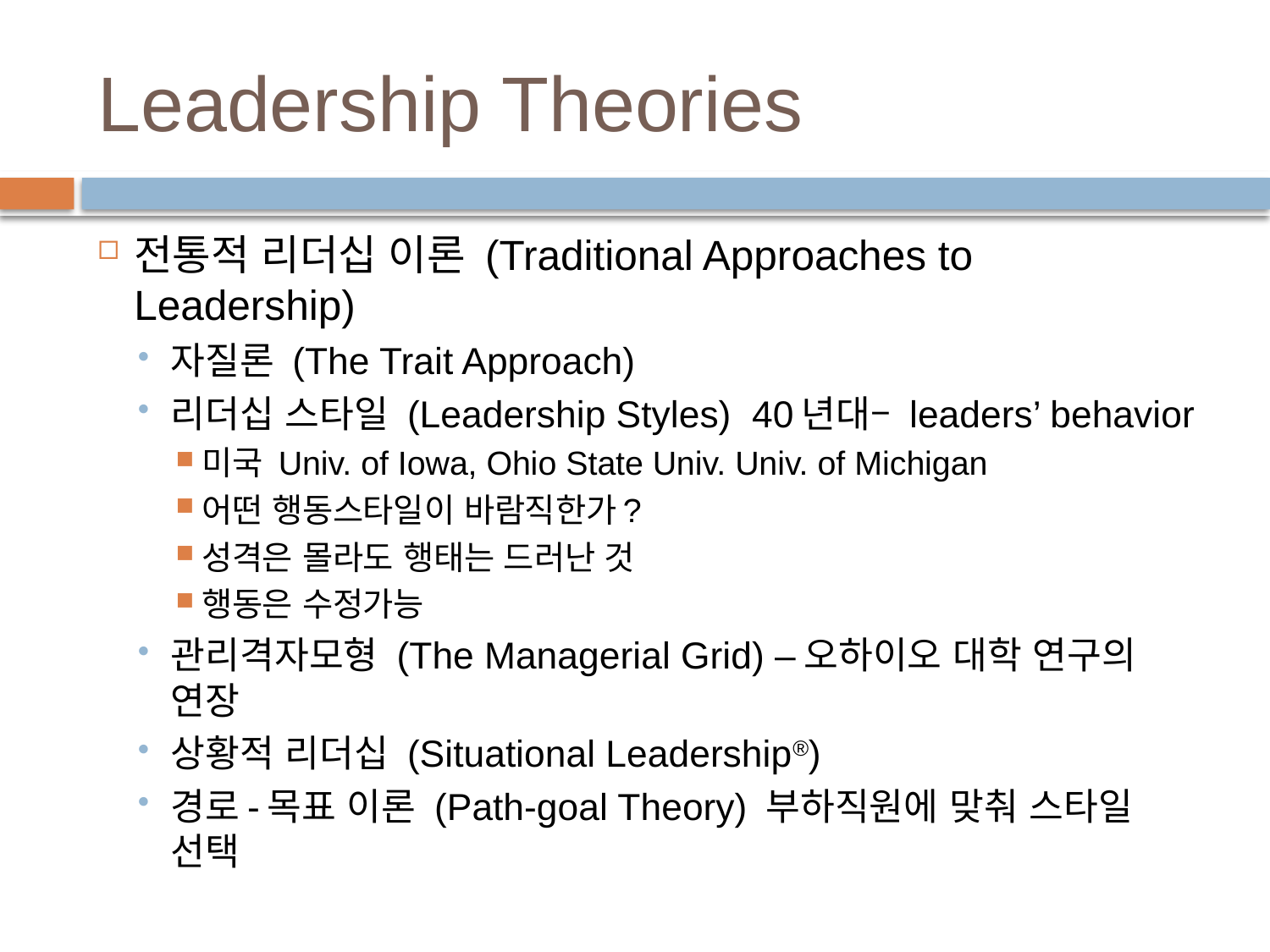

# Leadership Theories
전통적 리더십 이론 (Traditional Approaches to Leadership)
자질론 (The Trait Approach)
리더십 스타일 (Leadership Styles)  40년대– leaders’ behavior
미국 Univ. of Iowa, Ohio State Univ. Univ. of Michigan
어떤 행동스타일이 바람직한가?
성격은 몰라도 행태는 드러난 것
행동은 수정가능
관리격자모형 (The Managerial Grid) –오하이오 대학 연구의 연장
상황적 리더십 (Situational Leadership®)
경로-목표 이론 (Path-goal Theory) 부하직원에 맞춰 스타일 선택